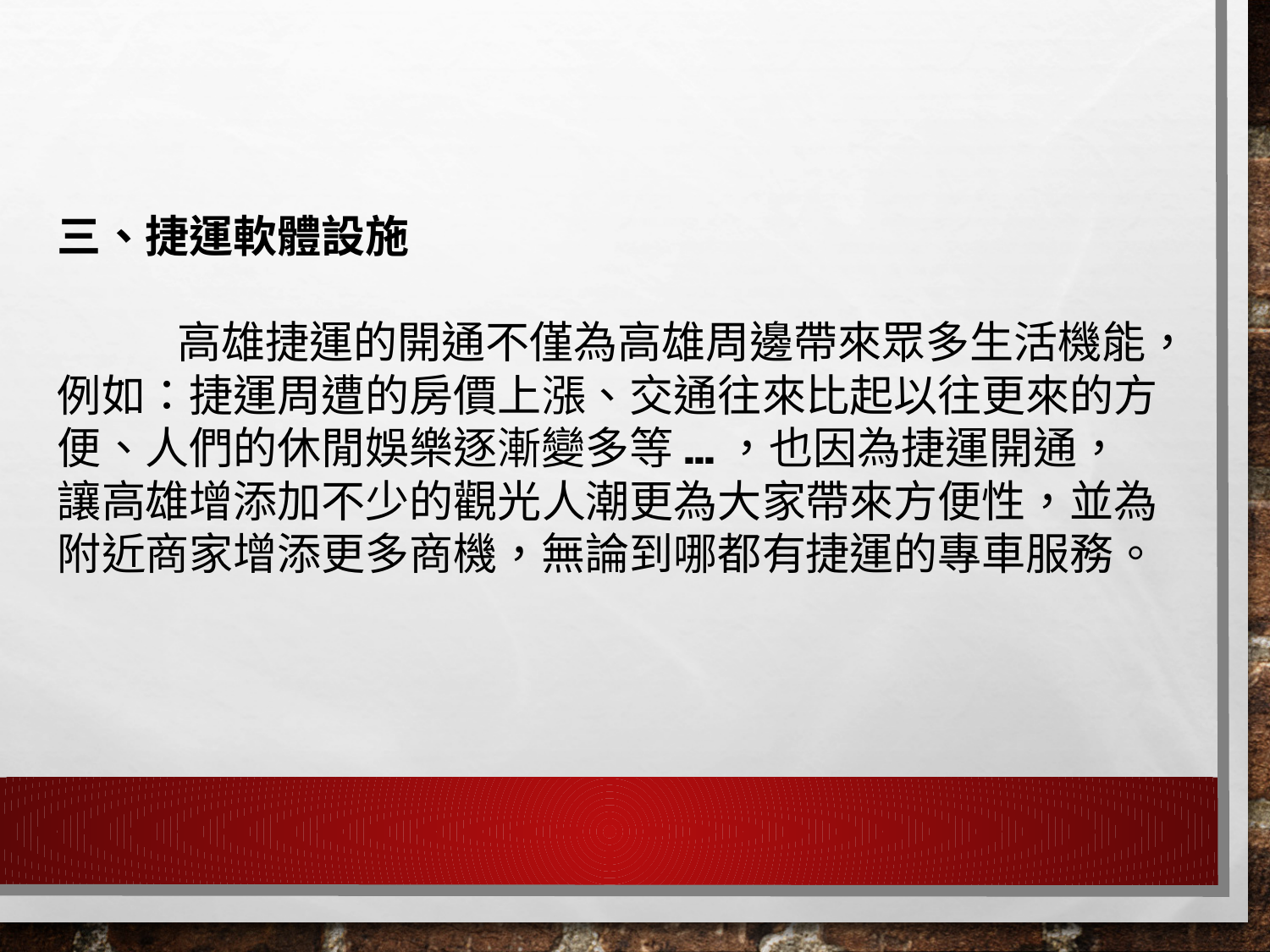

三、捷運軟體設施

           高雄捷運的開通不僅為高雄周邊帶來眾多生活機能，例如：捷運周遭的房價上漲、交通往來比起以往更來的方便、人們的休閒娛樂逐漸變多等...，也因為捷運開通，讓高雄增添加不少的觀光人潮更為大家帶來方便性，並為附近商家增添更多商機，無論到哪都有捷運的專車服務。